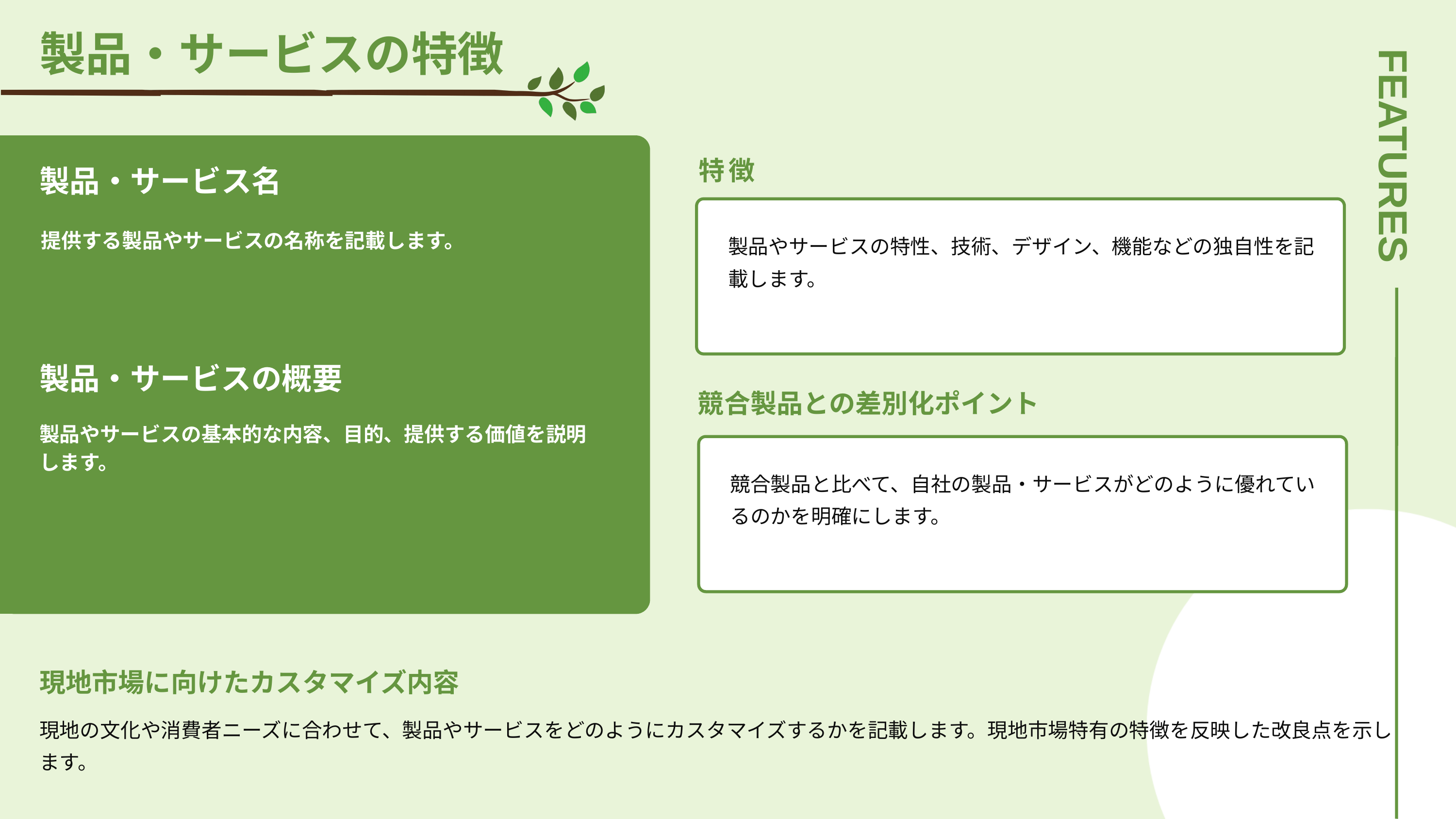

製品・サービスの特徴

特徴
製品・サービス名

製品やサービスの特性、技術、デザイン、機能などの独自性を記載します。

FEATURES
提供する製品やサービスの名称を記載します。

製品・サービスの概要
競合製品との差別化ポイント
製品やサービスの基本的な内容、目的、提供する価値を説明します。

競合製品と比べて、自社の製品・サービスがどのように優れているのかを明確にします。

現地市場に向けたカスタマイズ内容
現地の文化や消費者ニーズに合わせて、製品やサービスをどのようにカスタマイズするかを記載します。現地市場特有の特徴を反映した改良点を示します。